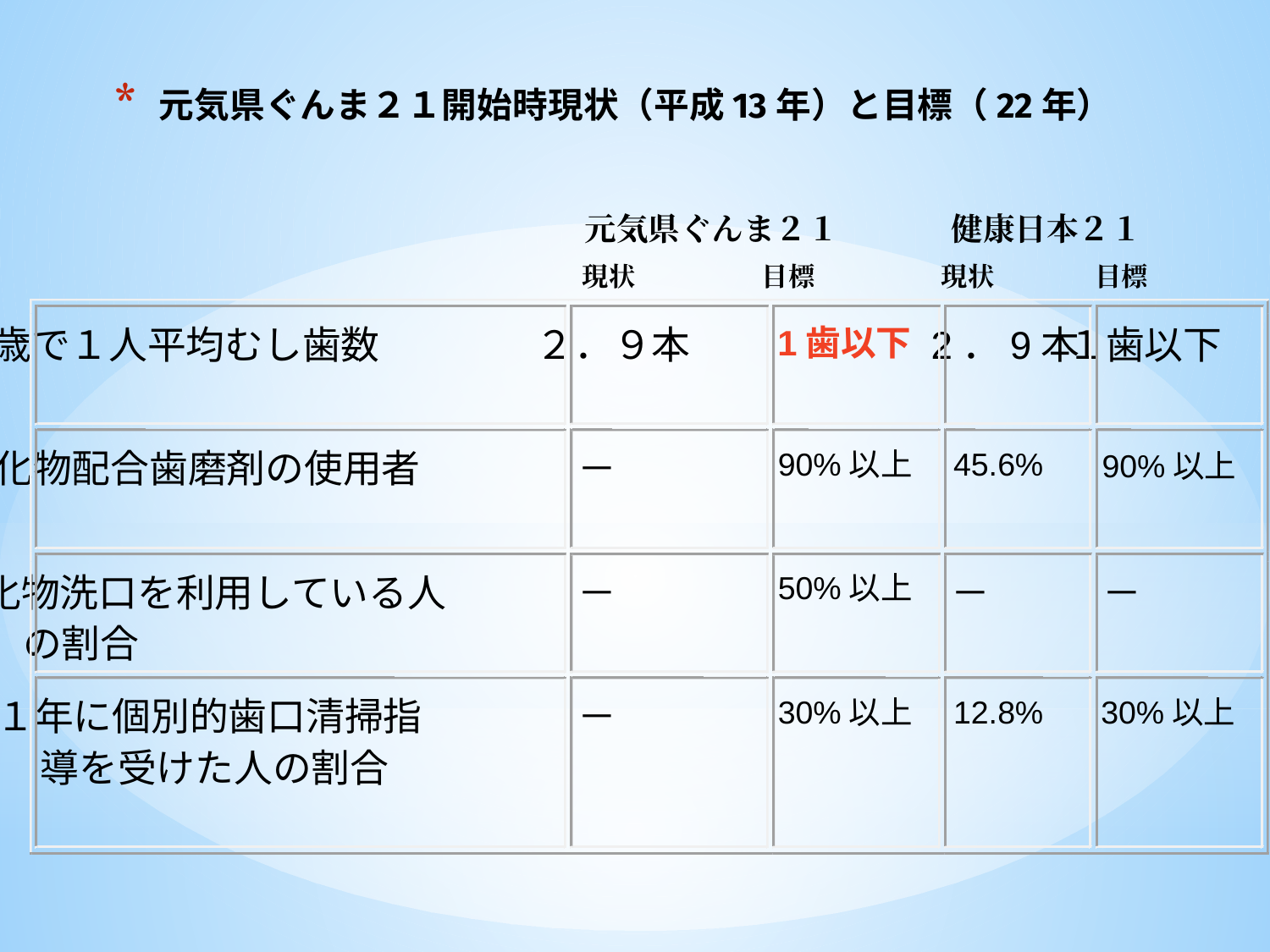

# 元気県ぐんま２１開始時現状（平成13年）と目標（22年）

元気県ぐんま２１

健康日本２１

現状

目標

現状

目標

１２歳で１人平均むし歯数

２．９本

1歯以下

2．9本

１歯以下

フッ化物配合歯磨剤の使用者

－

90%以上
45.6%
90%以上

フッ化物洗口を利用している人
－

50%以上
－

－

の割合

過去１年に個別的歯口清掃指
－

30%以上
12.8%
導を受けた人の割合

30%以上